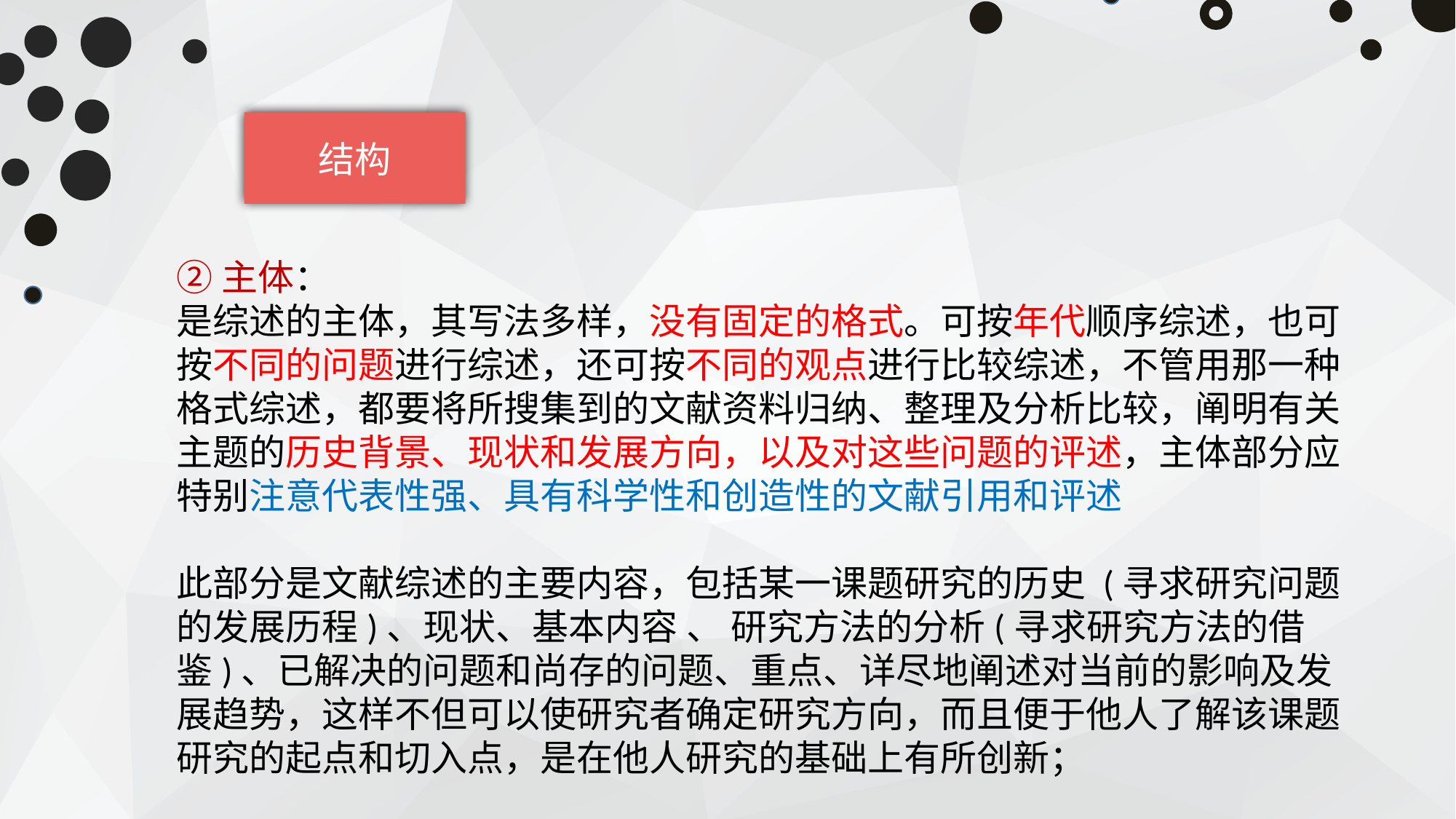

结构

②主体：
是综述的主体，其写法多样，没有固定的格式。可按年代顺序综述，也可按不同的问题进行综述，还可按不同的观点进行比较综述，不管用那一种格式综述，都要将所搜集到的文献资料归纳、整理及分析比较，阐明有关主题的历史背景、现状和发展方向，以及对这些问题的评述，主体部分应特别注意代表性强、具有科学性和创造性的文献引用和评述

此部分是文献综述的主要内容，包括某一课题研究的历史 (寻求研究问题的发展历程)、现状、基本内容 、 研究方法的分析(寻求研究方法的借鉴)、已解决的问题和尚存的问题、重点、详尽地阐述对当前的影响及发展趋势，这样不但可以使研究者确定研究方向，而且便于他人了解该课题研究的起点和切入点，是在他人研究的基础上有所创新；